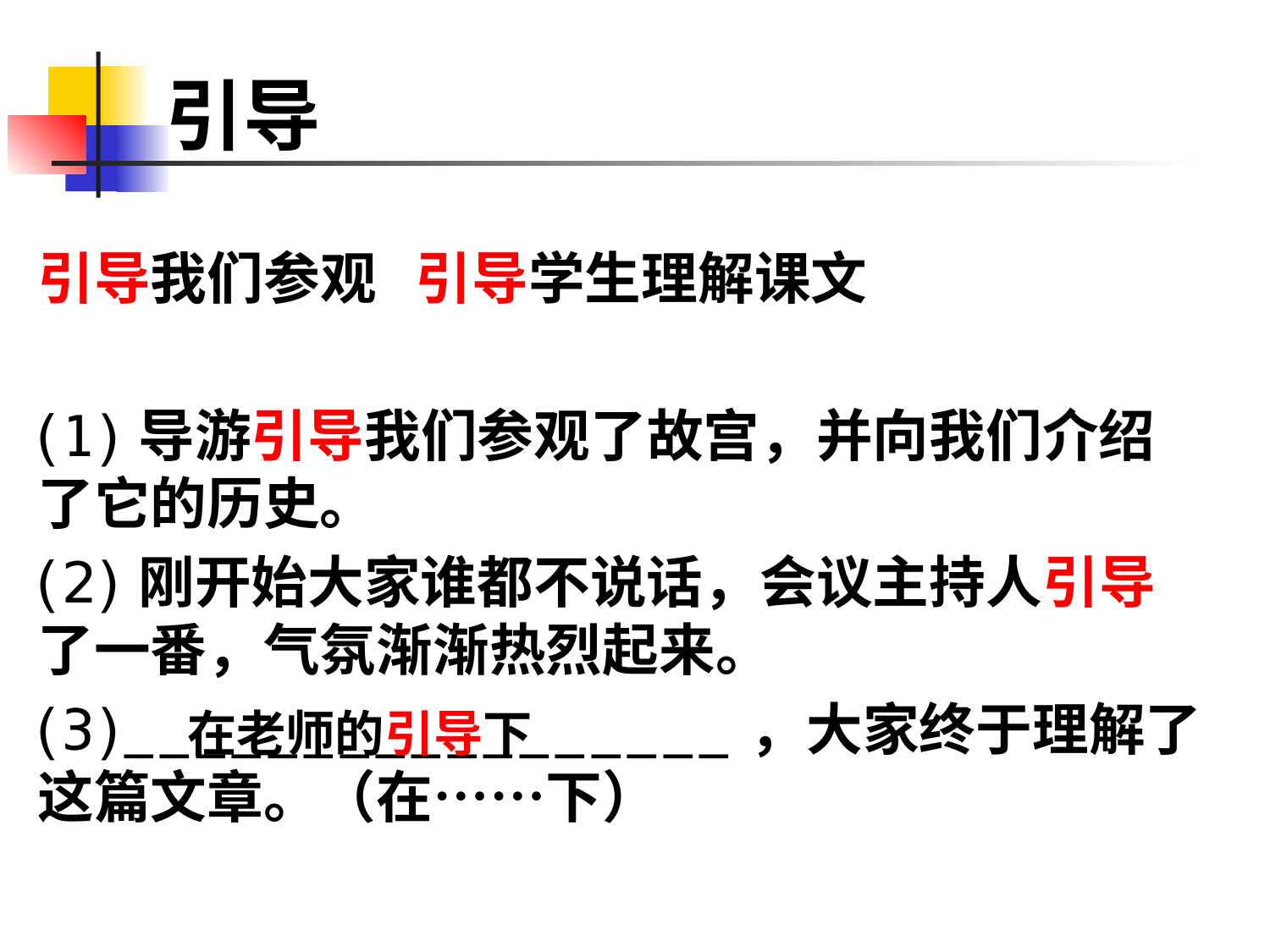

# 引导
引导我们参观   引导学生理解课文

(1)导游引导我们参观了故宫，并向我们介绍了它的历史。
(2)刚开始大家谁都不说话，会议主持人引导了一番，气氛渐渐热烈起来。
(3)_________________，大家终于理解了这篇文章。（在……下）

在老师的引导下